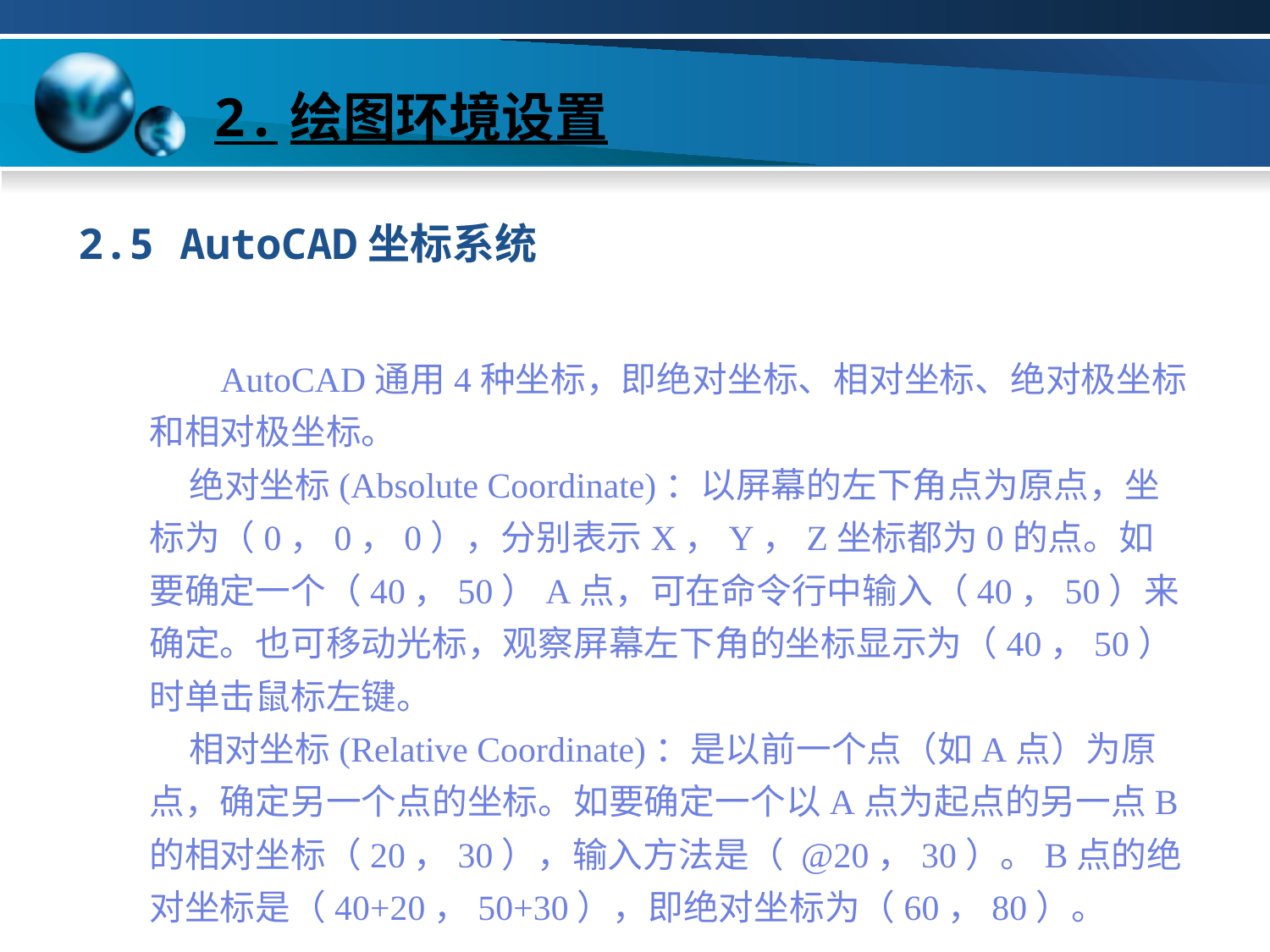

# 2.绘图环境设置
2.5 AutoCAD坐标系统
        AutoCAD通用4种坐标，即绝对坐标、相对坐标、绝对极坐标和相对极坐标。
    绝对坐标(Absolute Coordinate)：以屏幕的左下角点为原点，坐标为（0，0，0），分别表示X，Y，Z坐标都为0的点。如要确定一个（40，50）A点，可在命令行中输入（40，50）来确定。也可移动光标，观察屏幕左下角的坐标显示为（40，50）时单击鼠标左键。
    相对坐标(Relative Coordinate)：是以前一个点（如A点）为原点，确定另一个点的坐标。如要确定一个以A点为起点的另一点B的相对坐标（20，30），输入方法是（ @20，30）。B点的绝对坐标是（40+20，50+30），即绝对坐标为（60，80）。